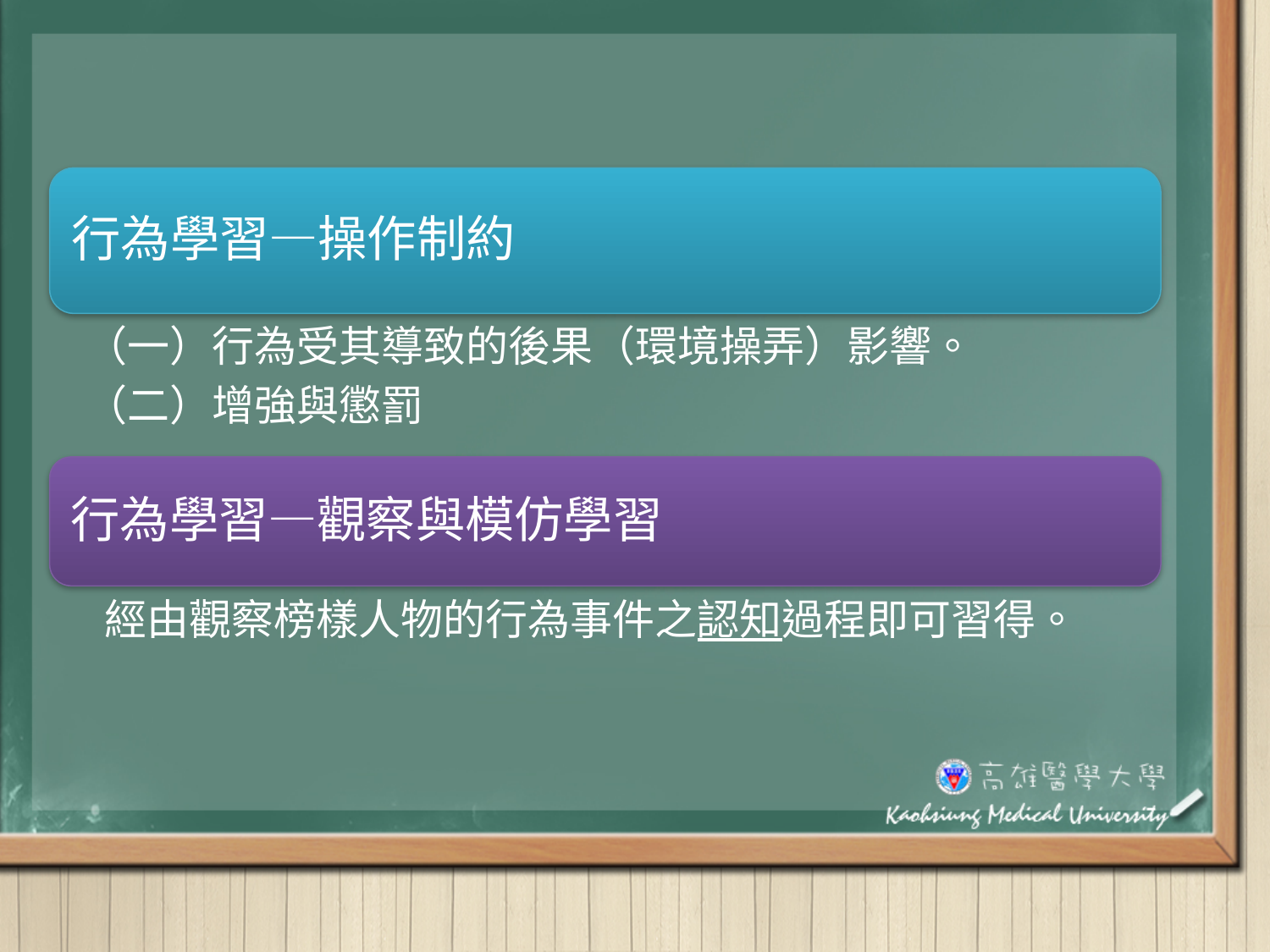

#
行為學習—操作制約
（一）行為受其導致的後果（環境操弄）影響。
（二）增強與懲罰
行為學習—觀察與模仿學習
 經由觀察榜樣人物的行為事件之認知過程即可習得。